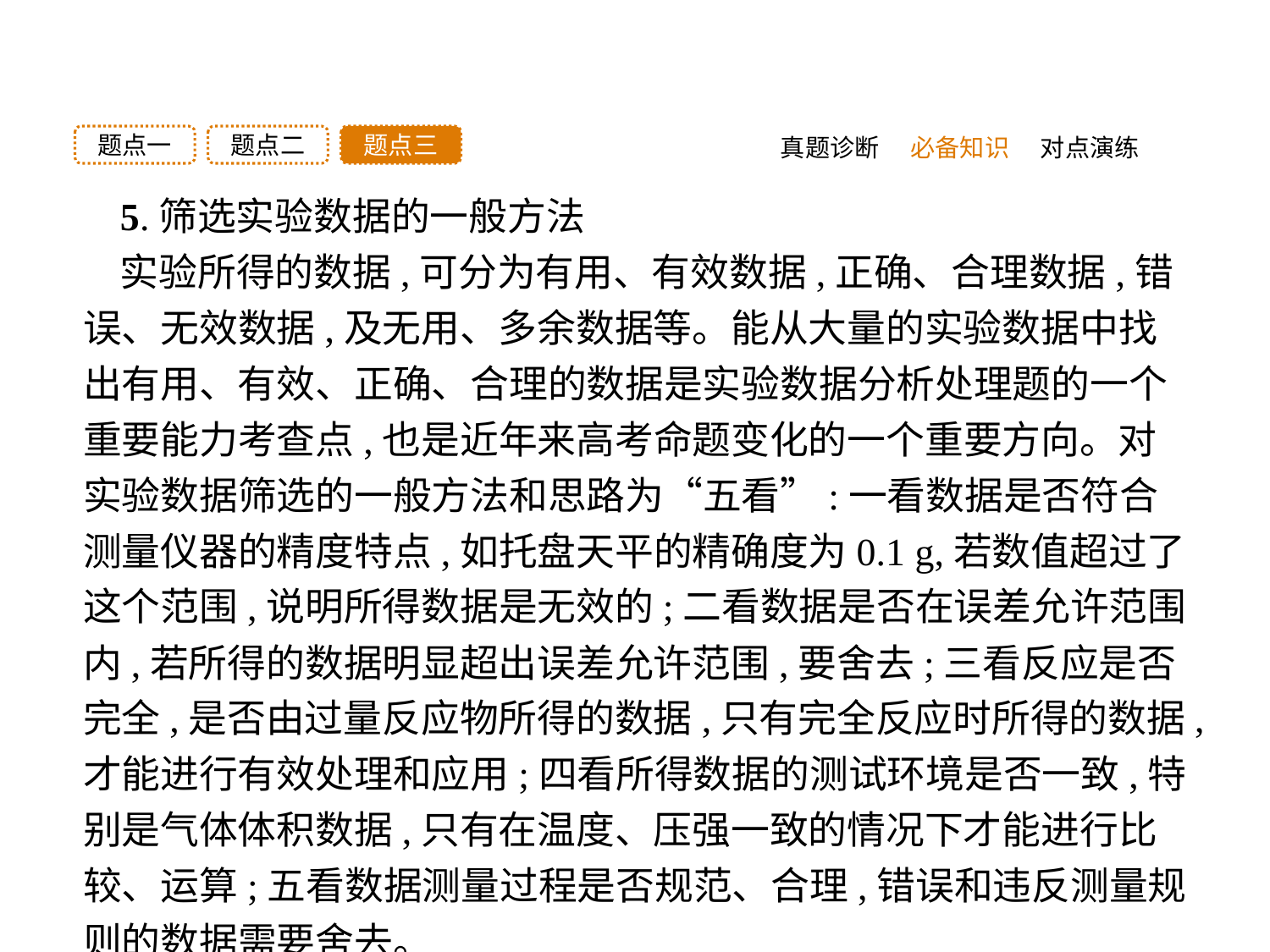

题点三
题点二
题点一
真题诊断
必备知识
对点演练
5.筛选实验数据的一般方法
实验所得的数据,可分为有用、有效数据,正确、合理数据,错误、无效数据,及无用、多余数据等。能从大量的实验数据中找出有用、有效、正确、合理的数据是实验数据分析处理题的一个重要能力考查点,也是近年来高考命题变化的一个重要方向。对实验数据筛选的一般方法和思路为“五看”:一看数据是否符合测量仪器的精度特点,如托盘天平的精确度为0.1 g,若数值超过了这个范围,说明所得数据是无效的;二看数据是否在误差允许范围内,若所得的数据明显超出误差允许范围,要舍去;三看反应是否完全,是否由过量反应物所得的数据,只有完全反应时所得的数据,才能进行有效处理和应用;四看所得数据的测试环境是否一致,特别是气体体积数据,只有在温度、压强一致的情况下才能进行比较、运算;五看数据测量过程是否规范、合理,错误和违反测量规则的数据需要舍去。